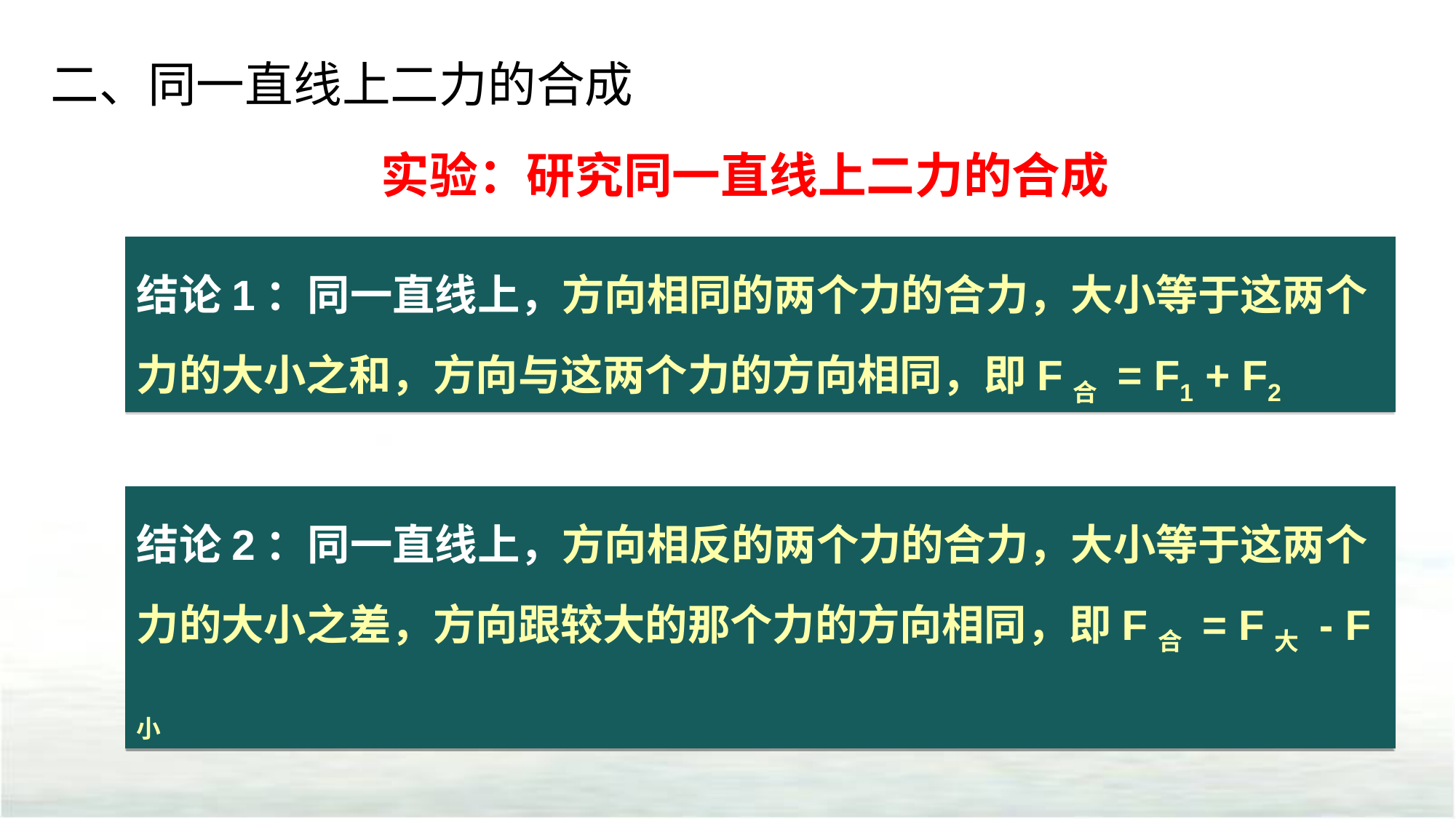

二、同一直线上二力的合成
实验：研究同一直线上二力的合成
结论1：同一直线上，方向相同的两个力的合力，大小等于这两个力的大小之和，方向与这两个力的方向相同，即F合 = F1 + F2
结论2：同一直线上，方向相反的两个力的合力，大小等于这两个力的大小之差，方向跟较大的那个力的方向相同，即F合 = F大 - F小